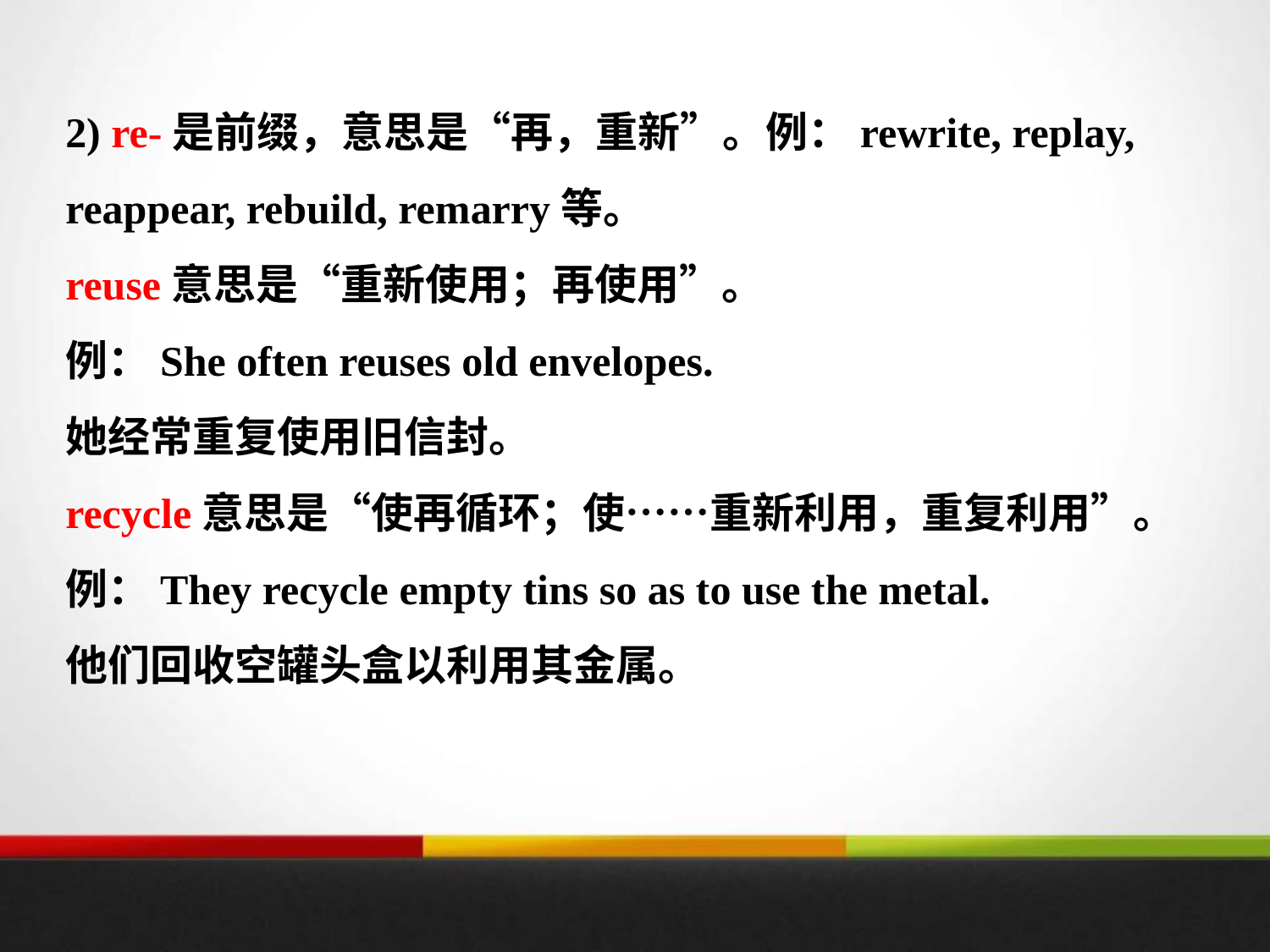

2) re-是前缀，意思是“再，重新”。例：rewrite, replay, reappear, rebuild, remarry等。
reuse意思是“重新使用；再使用”。
例：She often reuses old envelopes.
她经常重复使用旧信封。
recycle意思是“使再循环；使……重新利用，重复利用”。
例：They recycle empty tins so as to use the metal.
他们回收空罐头盒以利用其金属。